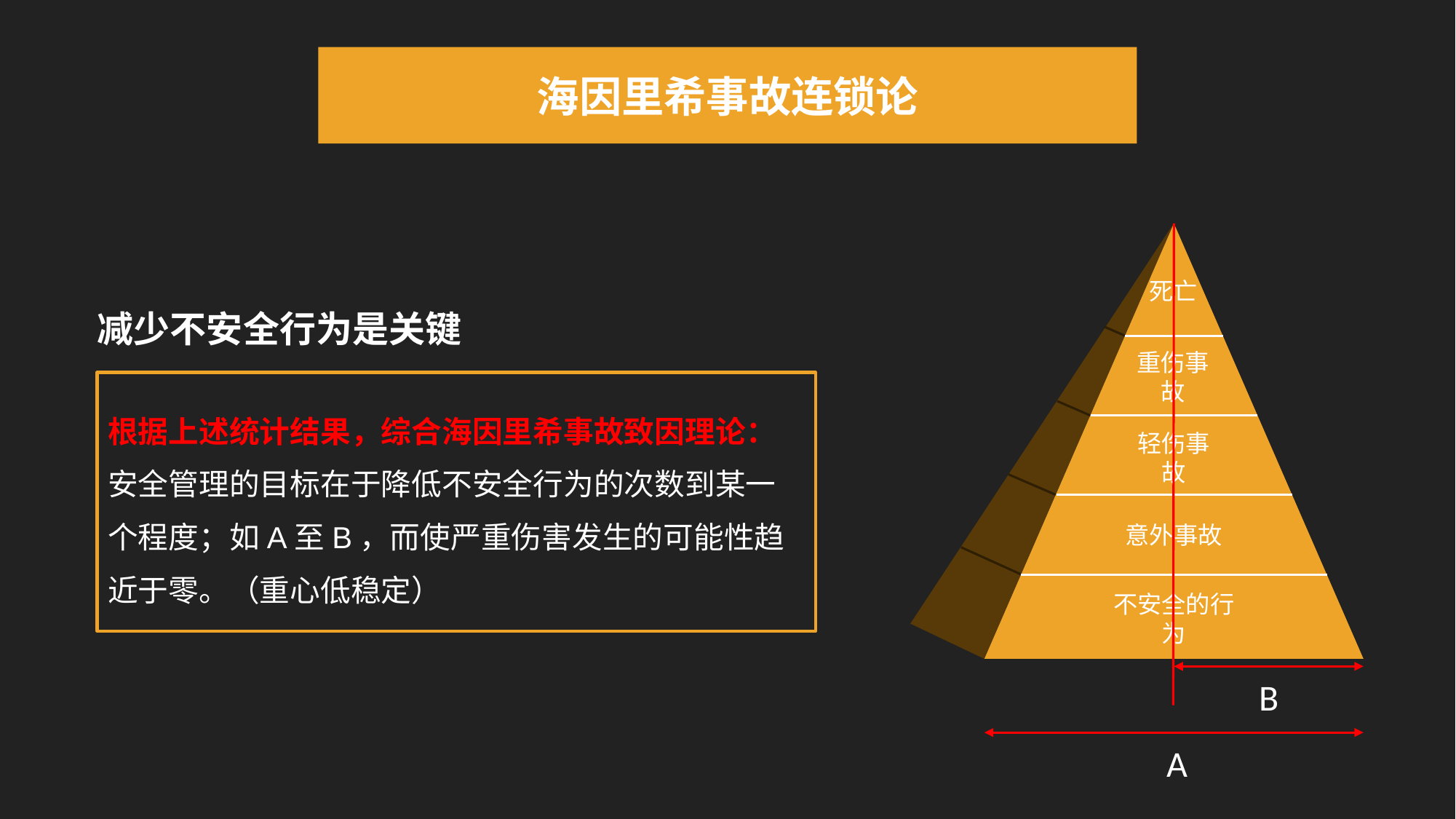

海因里希事故连锁论

死亡
重伤事故
轻伤事故
意外事故
不安全的行为
B
A
减少不安全行为是关键
根据上述统计结果，综合海因里希事故致因理论：安全管理的目标在于降低不安全行为的次数到某一个程度；如A至B，而使严重伤害发生的可能性趋近于零。（重心低稳定）